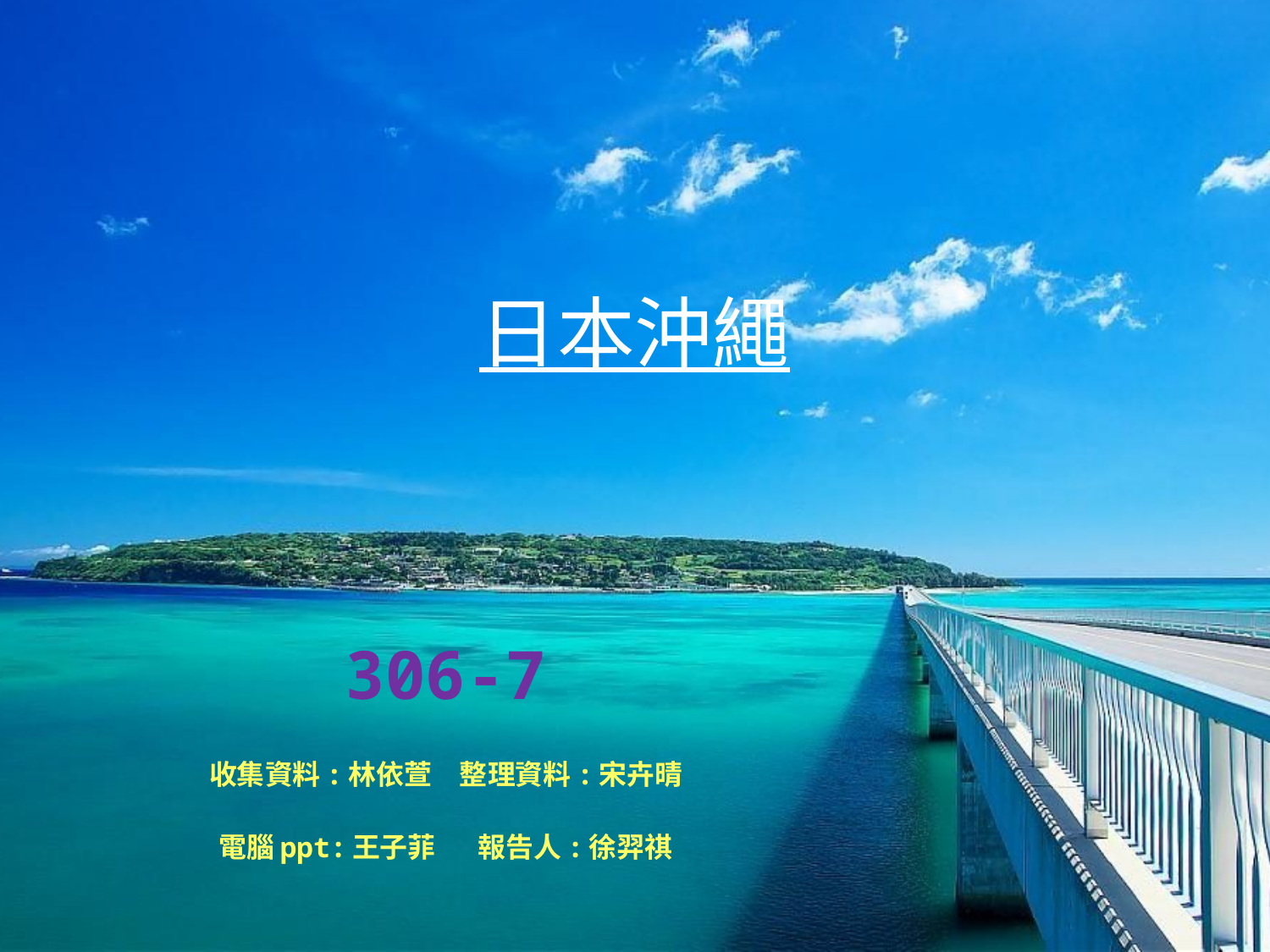

# 日本沖繩
306-7

收集資料:林依萱  整理資料:宋卉晴
電腦ppt:王子菲   報告人:徐羿祺